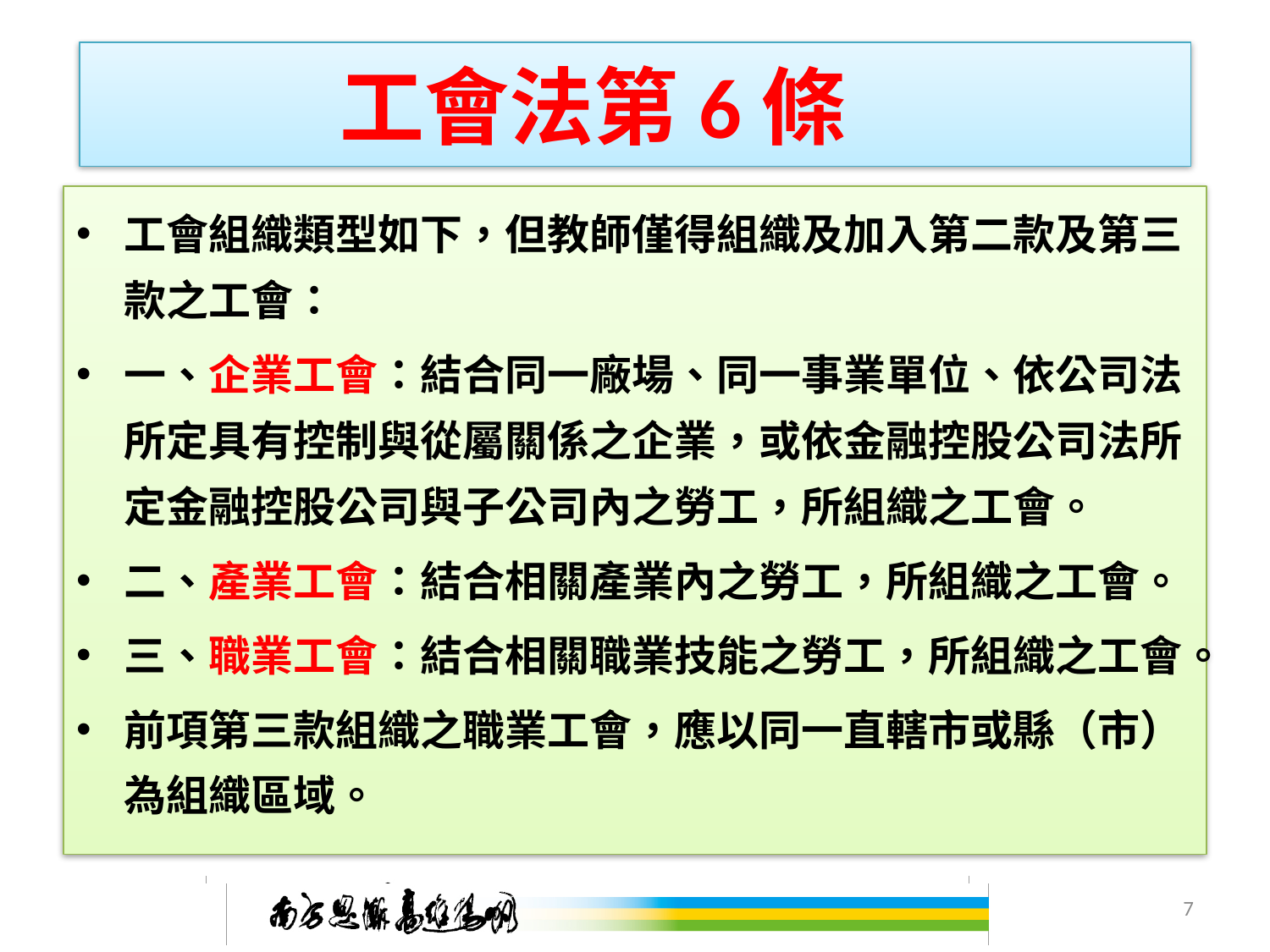

# 工會法第6條
工會組織類型如下，但教師僅得組織及加入第二款及第三款之工會：
一、企業工會：結合同一廠場、同一事業單位、依公司法所定具有控制與從屬關係之企業，或依金融控股公司法所定金融控股公司與子公司內之勞工，所組織之工會。
二、產業工會：結合相關產業內之勞工，所組織之工會。
三、職業工會：結合相關職業技能之勞工，所組織之工會。
前項第三款組織之職業工會，應以同一直轄市或縣（市）為組織區域。
7